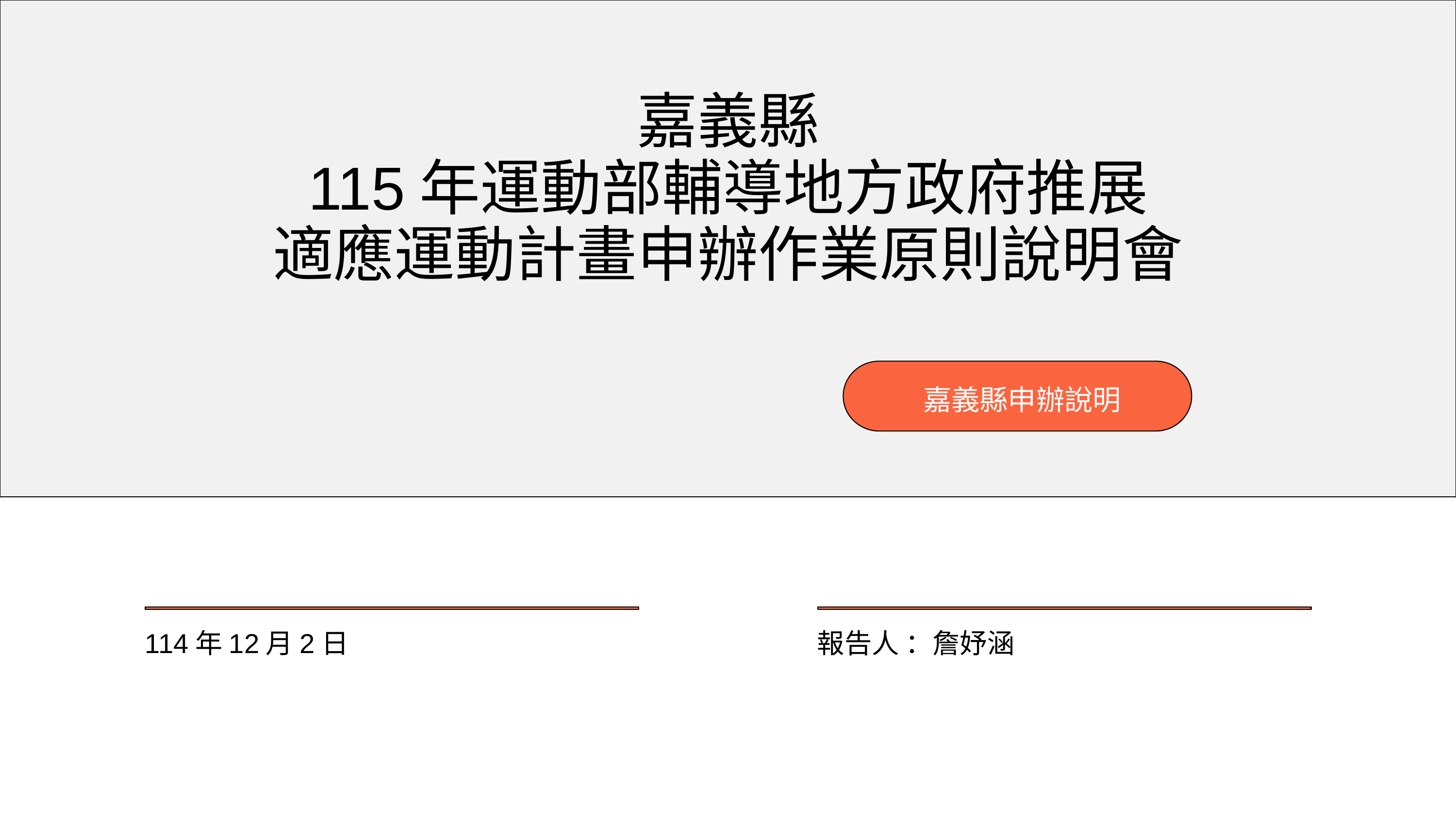

嘉義縣
115年運動部輔導地方政府推展
適應運動計畫申辦作業原則說明會

嘉義縣申辦說明

114年12月2日
報告人 ：詹妤涵